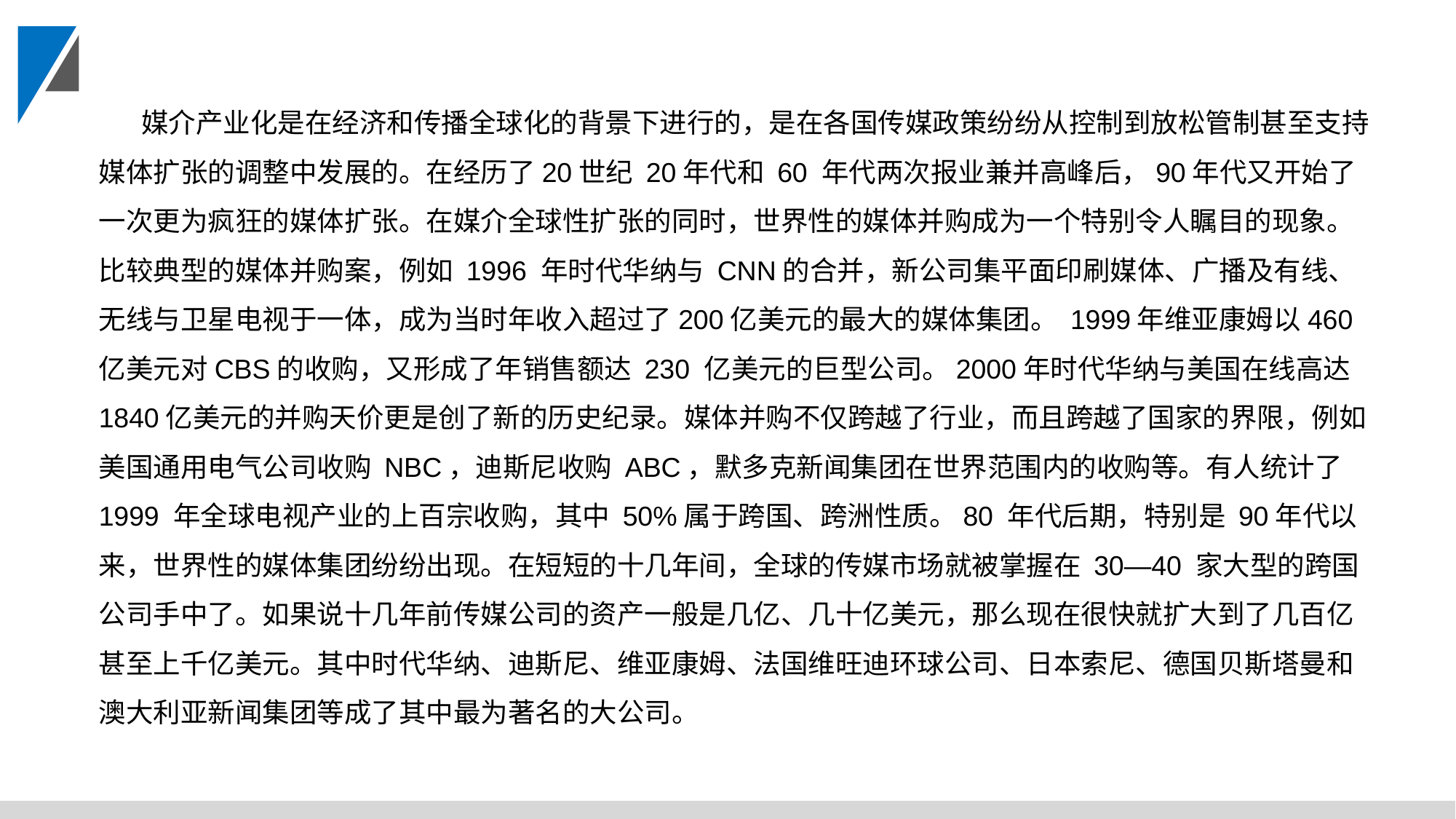

媒介产业化是在经济和传播全球化的背景下进行的，是在各国传媒政策纷纷从控制到放松管制甚至支持媒体扩张的调整中发展的。在经历了20世纪 20年代和 60 年代两次报业兼并高峰后，90年代又开始了一次更为疯狂的媒体扩张。在媒介全球性扩张的同时，世界性的媒体并购成为一个特别令人瞩目的现象。比较典型的媒体并购案，例如 1996 年时代华纳与 CNN的合并，新公司集平面印刷媒体、广播及有线、无线与卫星电视于一体，成为当时年收入超过了200亿美元的最大的媒体集团。 1999年维亚康姆以460亿美元对CBS的收购，又形成了年销售额达 230 亿美元的巨型公司。2000年时代华纳与美国在线高达1840亿美元的并购天价更是创了新的历史纪录。媒体并购不仅跨越了行业，而且跨越了国家的界限，例如美国通用电气公司收购 NBC，迪斯尼收购 ABC，默多克新闻集团在世界范围内的收购等。有人统计了1999 年全球电视产业的上百宗收购，其中 50%属于跨国、跨洲性质。80 年代后期，特别是 90年代以来，世界性的媒体集团纷纷出现。在短短的十几年间，全球的传媒市场就被掌握在 30—40 家大型的跨国公司手中了。如果说十几年前传媒公司的资产一般是几亿、几十亿美元，那么现在很快就扩大到了几百亿甚至上千亿美元。其中时代华纳、迪斯尼、维亚康姆、法国维旺迪环球公司、日本索尼、德国贝斯塔曼和澳大利亚新闻集团等成了其中最为著名的大公司。